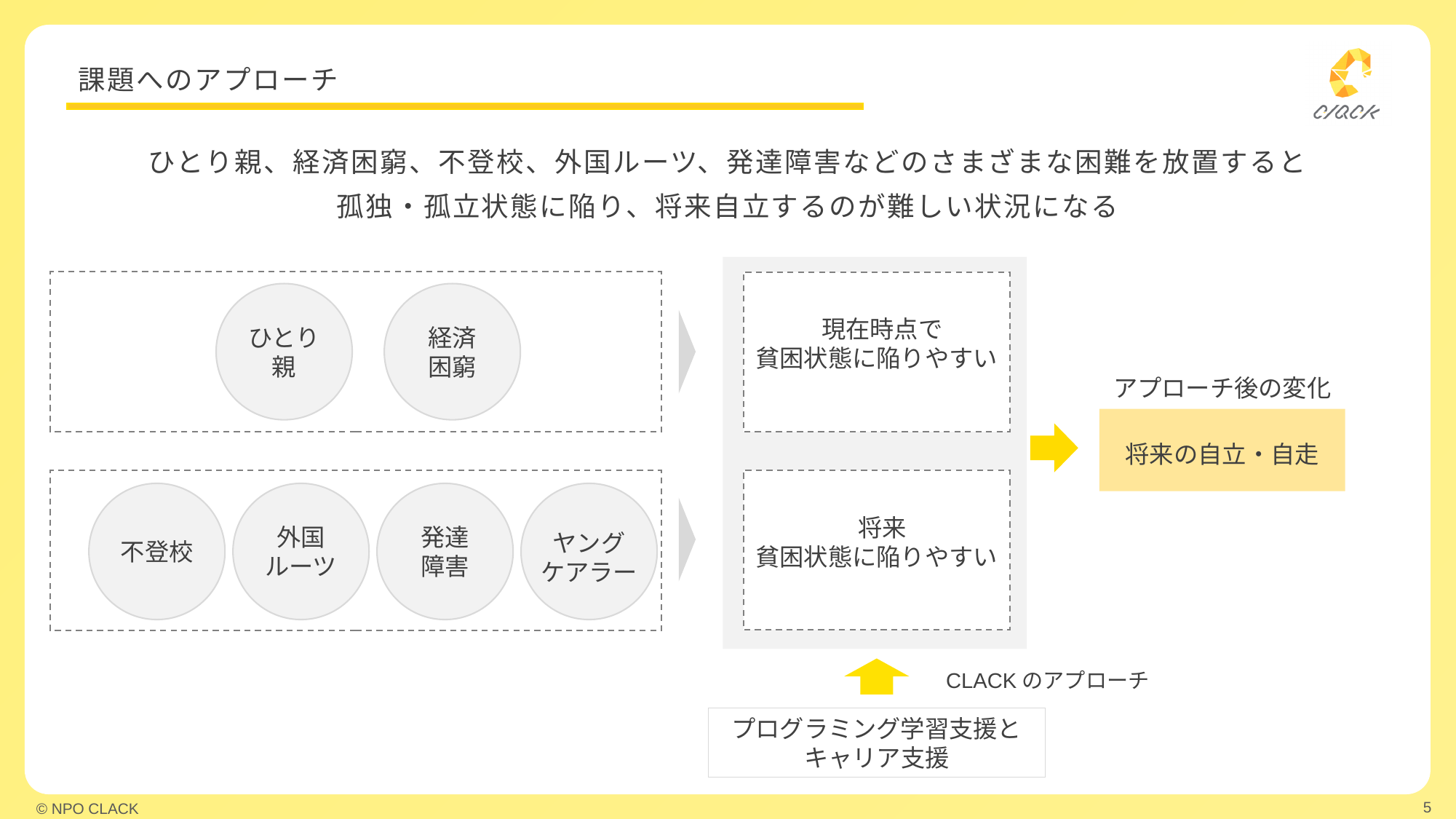

# 課題へのアプローチ
ひとり親、経済困窮、不登校、外国ルーツ、発達障害などのさまざまな困難を放置すると
孤独・孤立状態に陥り、将来自立するのが難しい状況になる

ひとり親
経済
困窮
 現在時点で
貧困状態に陥りやすい

アプローチ後の変化

将来の自立・自走

不登校
外国
ルーツ
発達
障害

 将来
貧困状態に陥りやすい
ヤング
ケアラー

CLACKのアプローチ
プログラミング学習支援と
キャリア支援
5
©️ NPO CLACK